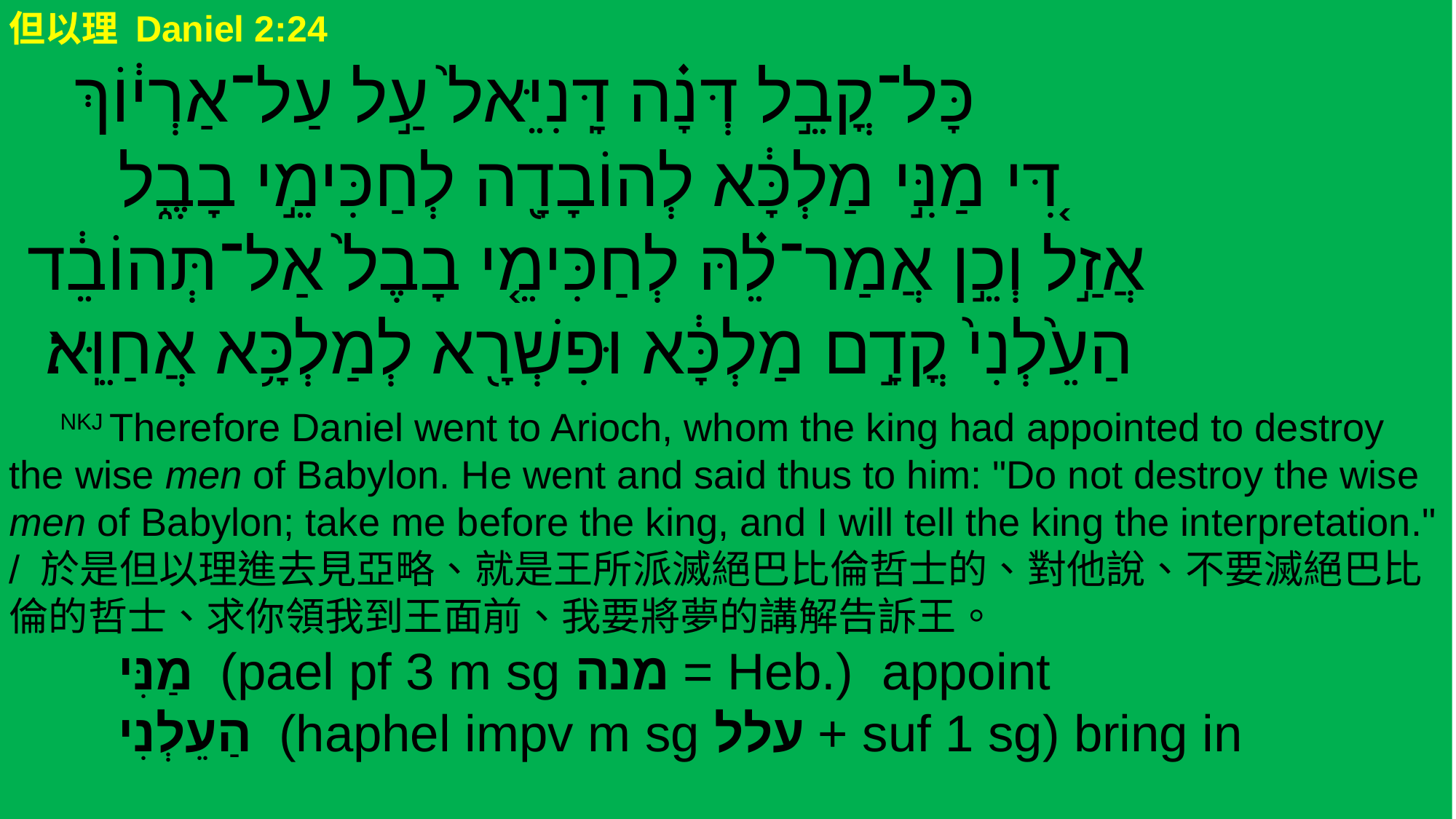

但以理 Daniel 2:24
     ‎ כָּל־קֳבֵ֣ל דְּנָ֗ה דָּֽנִיֵּאל֙ עַ֣ל עַל־אַרְי֔וֹךְ
      דִּ֚י מַנִּ֣י מַלְכָּ֔א לְהוֹבָדָ֖ה לְחַכִּימֵ֣י בָבֶ֑ל
 אֲזַ֣ל וְכֵ֣ן אֲמַר־לֵ֗הּ לְחַכִּימֵ֤י בָבֶל֙ אַל־תְּהוֹבֵ֔ד
 הַעֵ֙לְנִי֙ קֳדָ֣ם מַלְכָּ֔א וּפִשְׁרָ֖א לְמַלְכָּ֥א אֲחַוֵּֽא׃

        NKJ Therefore Daniel went to Arioch, whom the king had appointed to destroy the wise men of Babylon. He went and said thus to him: "Do not destroy the wise men of Babylon; take me before the king, and I will tell the king the interpretation." / 於是但以理進去見亞略、就是王所派滅絕巴比倫哲士的、對他說、不要滅絕巴比倫的哲士、求你領我到王面前、我要將夢的講解告訴王。
	מַנִּי  (pael pf 3 m sg מנה = Heb.)  appoint
	הַעֵלְנִי  (haphel impv m sg עלל + suf 1 sg) bring in